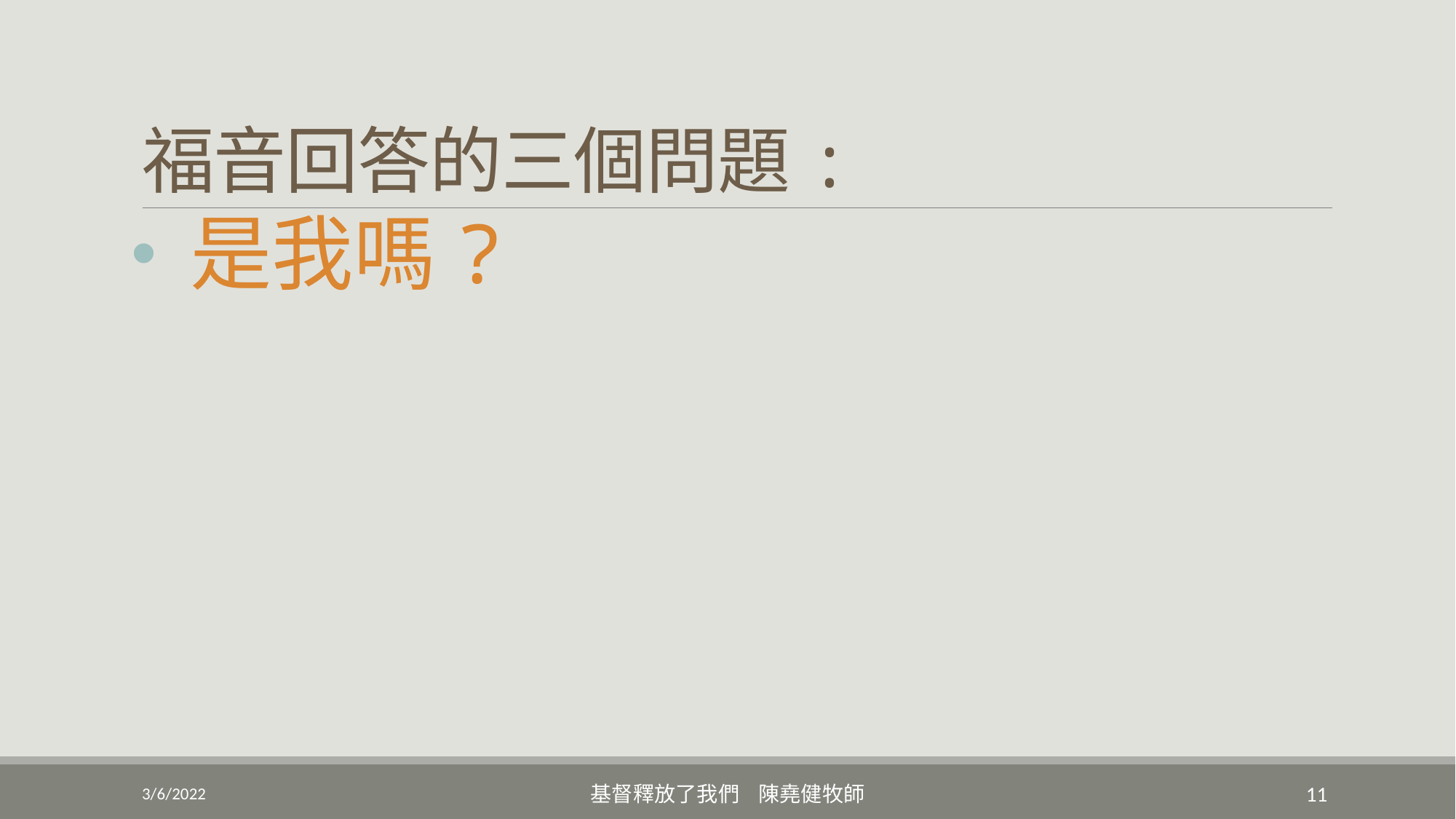

# 福音回答的三個問題:
 是我嗎?

3/6/2022
基督釋放了我們    陳堯健牧師
11